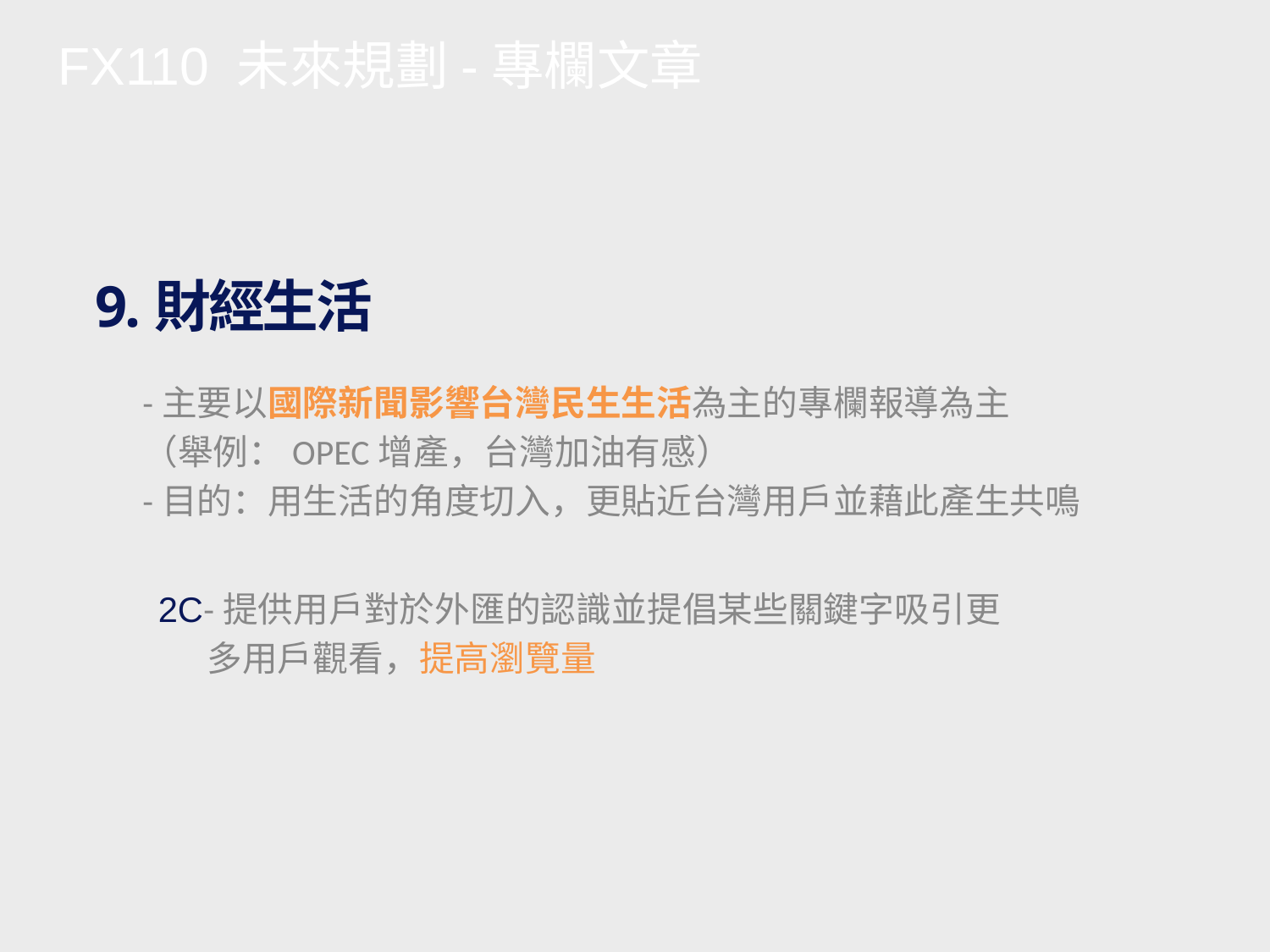

FX110 未來規劃-專欄文章
9.財經生活
-主要以國際新聞影響台灣民生生活為主的專欄報導為主
（舉例：OPEC增產，台灣加油有感）
-目的：用生活的角度切入，更貼近台灣用戶並藉此產生共鳴
2C-提供用戶對於外匯的認識並提倡某些關鍵字吸引更
     多用戶觀看，提高瀏覽量